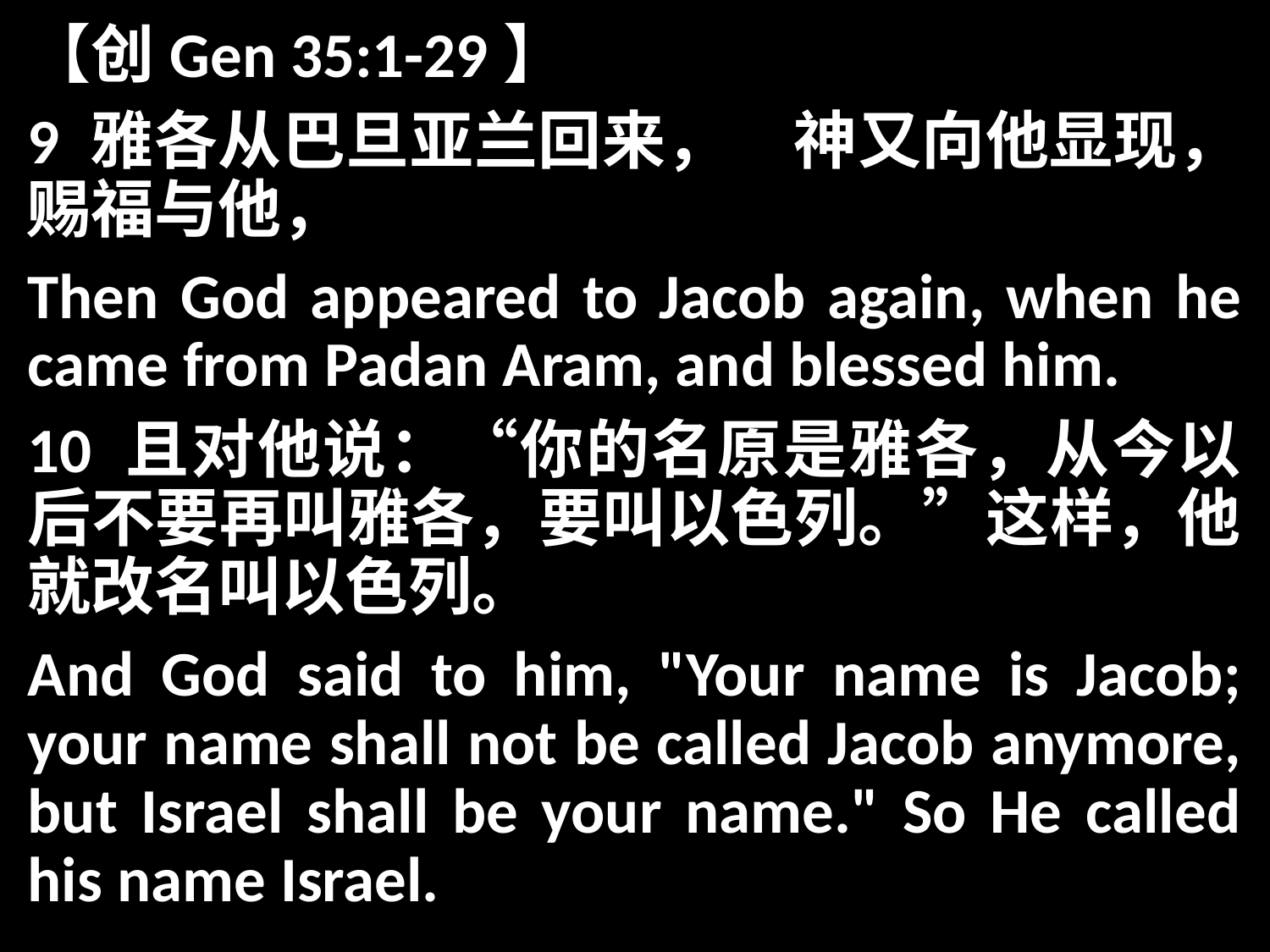

【创Gen 35:1-29】
9 雅各从巴旦亚兰回来，　神又向他显现，赐福与他，
Then God appeared to Jacob again, when he came from Padan Aram, and blessed him.
10 且对他说：“你的名原是雅各，从今以后不要再叫雅各，要叫以色列。”这样，他就改名叫以色列。
And God said to him, "Your name is Jacob; your name shall not be called Jacob anymore, but Israel shall be your name." So He called his name Israel.